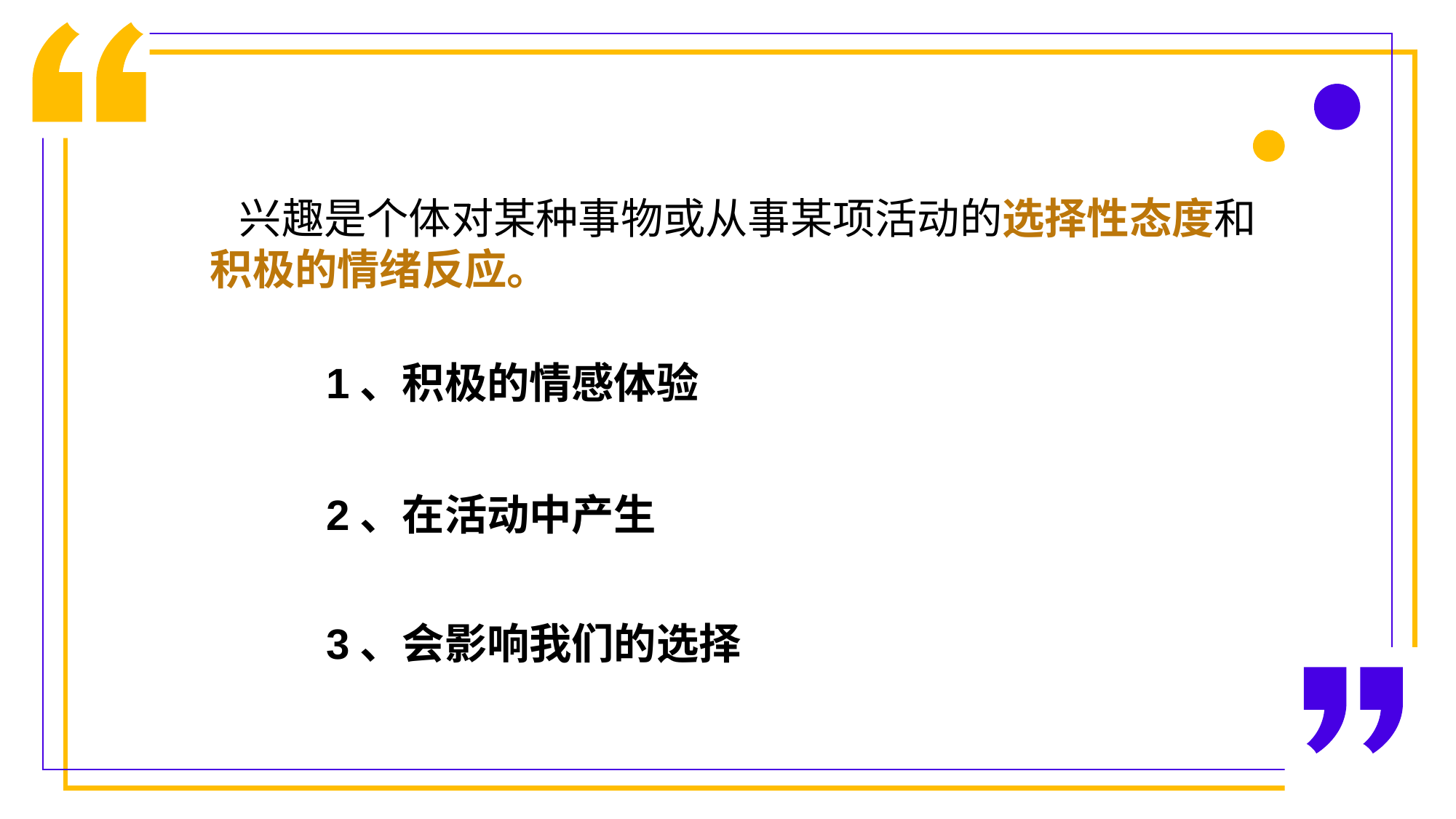

兴趣是个体对某种事物或从事某项活动的选择性态度和积极的情绪反应。
1、积极的情感体验

2、在活动中产生
3、会影响我们的选择